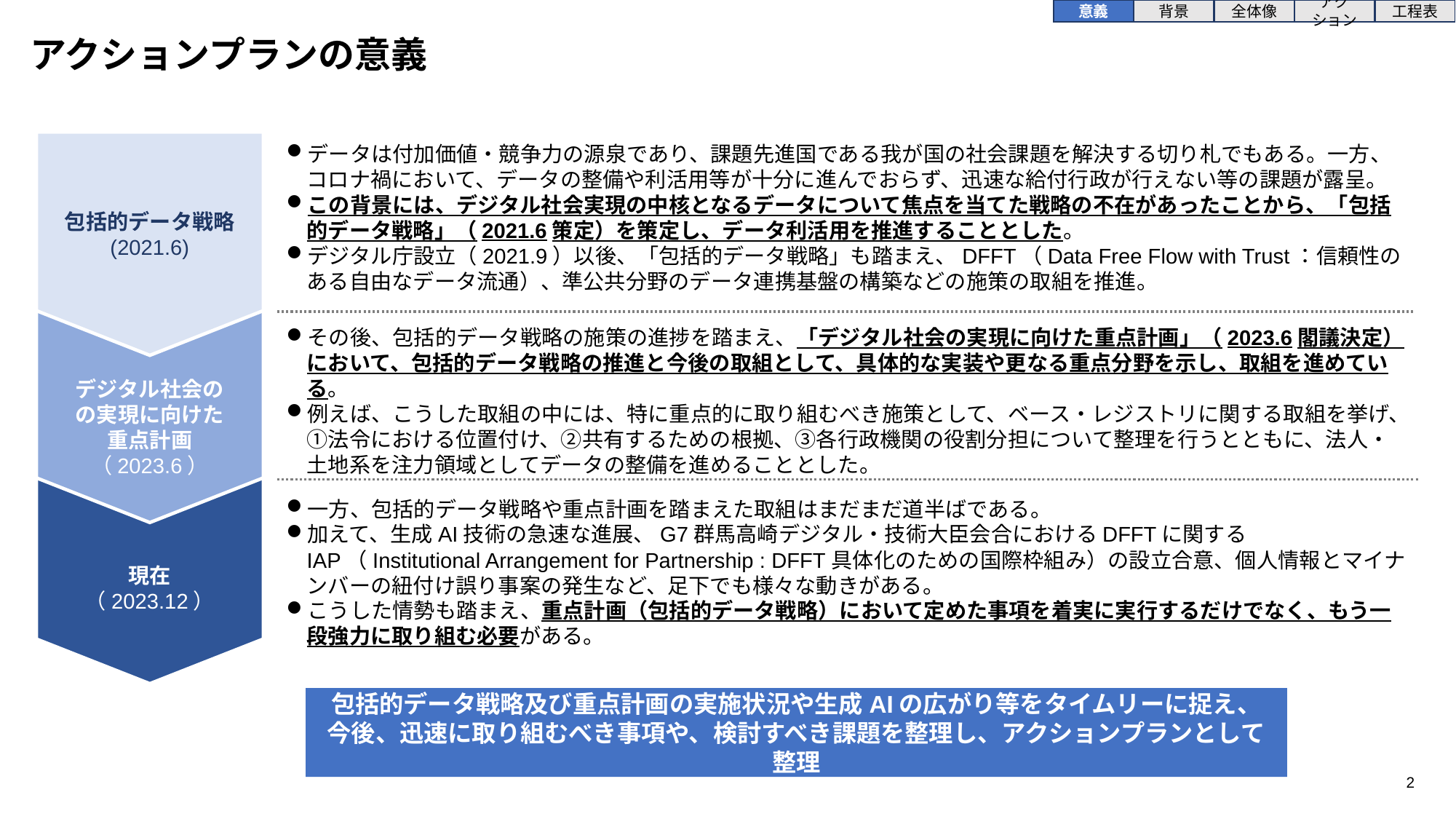

意義
背景
全体像
アクション
工程表
アクションプランの意義

包括的データ戦略
(2021.6)
データは付加価値・競争力の源泉であり、課題先進国である我が国の社会課題を解決する切り札でもある。一方、コロナ禍において、データの整備や利活用等が十分に進んでおらず、迅速な給付行政が行えない等の課題が露呈。
この背景には、デジタル社会実現の中核となるデータについて焦点を当てた戦略の不在があったことから、「包括的データ戦略」（2021.6策定）を策定し、データ利活用を推進することとした。
デジタル庁設立（2021.9）以後、「包括的データ戦略」も踏まえ、DFFT（Data Free Flow with Trust：信頼性のある自由なデータ流通）、準公共分野のデータ連携基盤の構築などの施策の取組を推進。

デジタル社会の
の実現に向けた
重点計画
（2023.6）
その後、包括的データ戦略の施策の進捗を踏まえ、「デジタル社会の実現に向けた重点計画」（2023.6閣議決定）において、包括的データ戦略の推進と今後の取組として、具体的な実装や更なる重点分野を示し、取組を進めている。
例えば、こうした取組の中には、特に重点的に取り組むべき施策として、ベース・レジストリに関する取組を挙げ、①法令における位置付け、②共有するための根拠、③各行政機関の役割分担について整理を行うとともに、法人・土地系を注力領域としてデータの整備を進めることとした。

現在
（2023.12）
一方、包括的データ戦略や重点計画を踏まえた取組はまだまだ道半ばである。
加えて、生成AI技術の急速な進展、G7群馬高崎デジタル・技術大臣会合におけるDFFTに関するIAP（Institutional Arrangement for Partnership : DFFT具体化のための国際枠組み）の設立合意、個人情報とマイナンバーの紐付け誤り事案の発生など、足下でも様々な動きがある。
こうした情勢も踏まえ、重点計画（包括的データ戦略）において定めた事項を着実に実行するだけでなく、もう一段強力に取り組む必要がある。
包括的データ戦略及び重点計画の実施状況や生成AIの広がり等をタイムリーに捉え、
今後、迅速に取り組むべき事項や、検討すべき課題を整理し、アクションプランとして整理